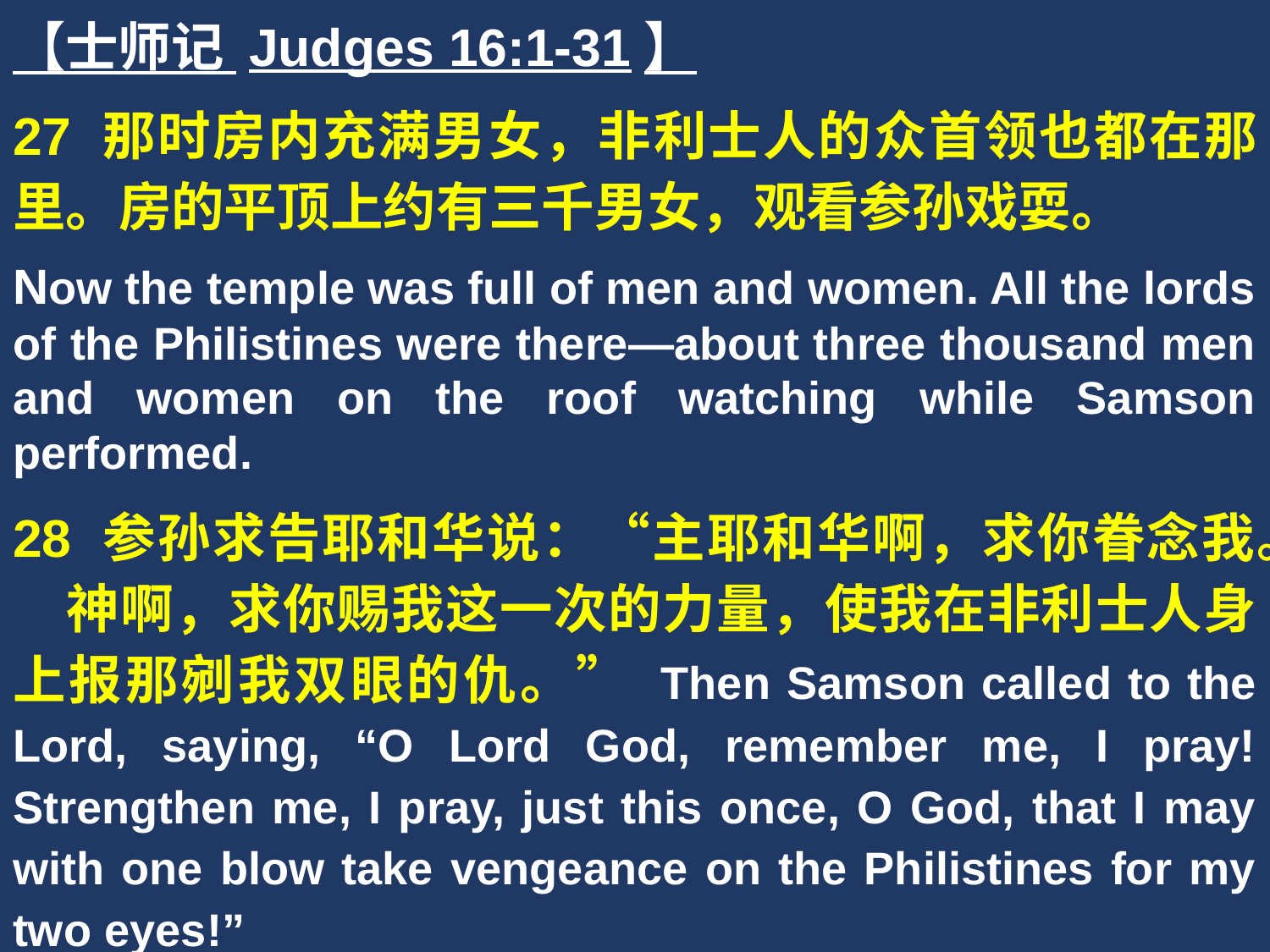

【士师记 Judges 16:1-31】
27 那时房内充满男女，非利士人的众首领也都在那里。房的平顶上约有三千男女，观看参孙戏耍。
Now the temple was full of men and women. All the lords of the Philistines were there—about three thousand men and women on the roof watching while Samson performed.
28 参孙求告耶和华说：“主耶和华啊，求你眷念我。　神啊，求你赐我这一次的力量，使我在非利士人身上报那剜我双眼的仇。” Then Samson called to the Lord, saying, “O Lord God, remember me, I pray! Strengthen me, I pray, just this once, O God, that I may with one blow take vengeance on the Philistines for my two eyes!”